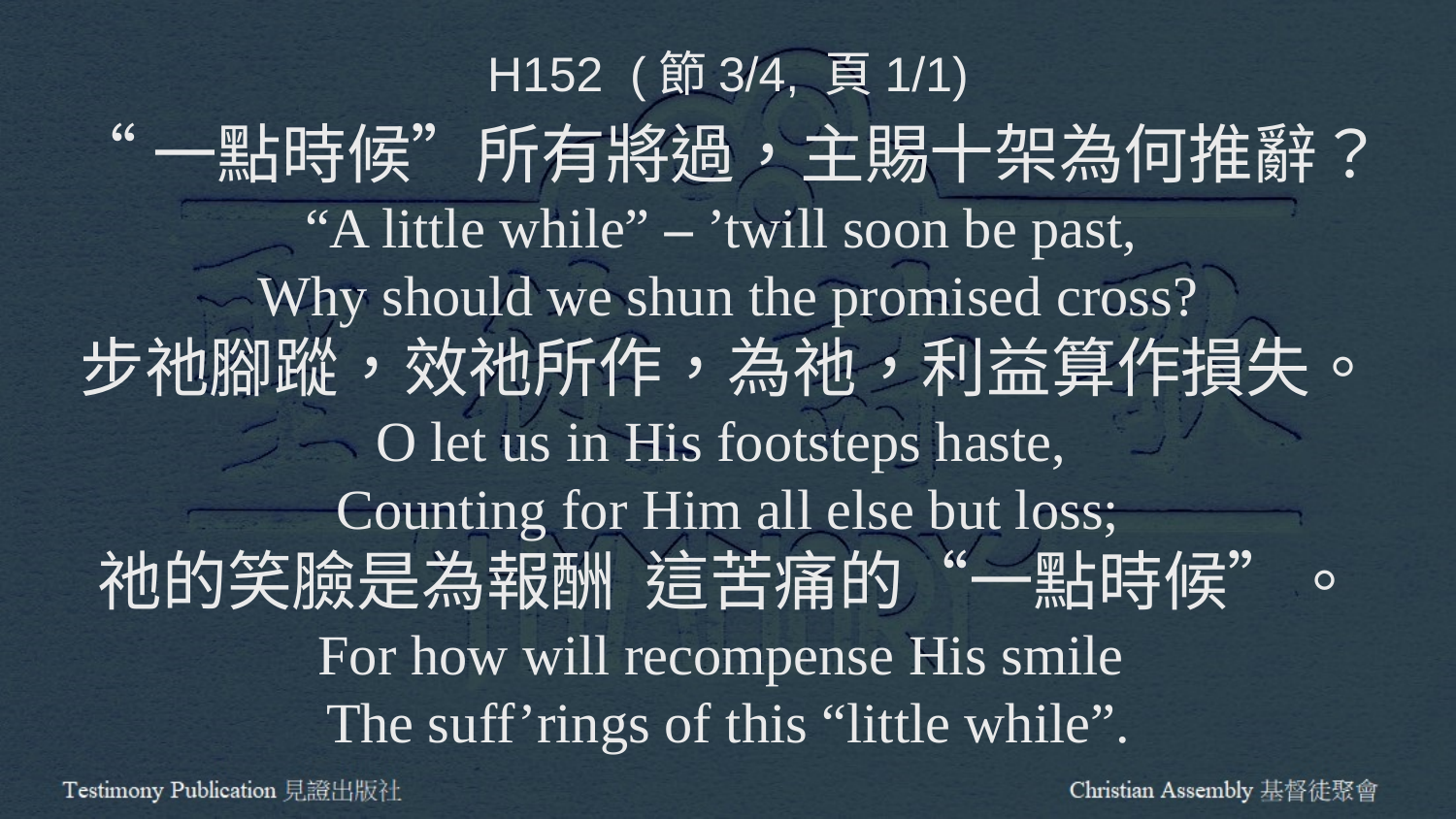

H152  (節3/4, 頁1/1)
“一點時候”所有將過，主賜十架為何推辭？
“A little while” – ’twill soon be past,
Why should we shun the promised cross?
步祂腳蹤，效祂所作，為祂，利益算作損失。
O let us in His footsteps haste,
Counting for Him all else but loss;
祂的笑臉是為報酬  這苦痛的“一點時候”。
For how will recompense His smile
The suff’rings of this “little while”.